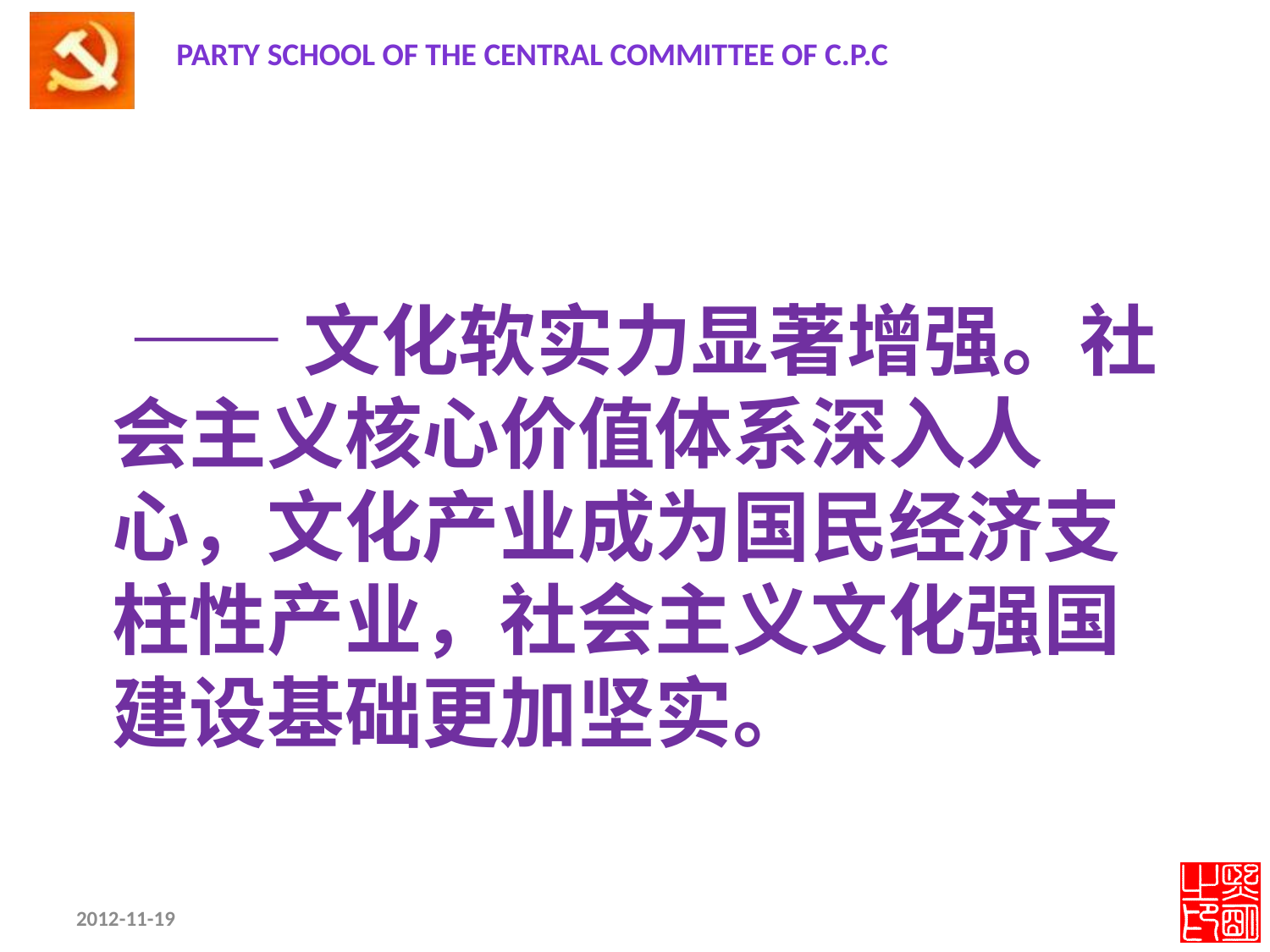

#
 ——文化软实力显著增强。社会主义核心价值体系深入人心，文化产业成为国民经济支柱性产业，社会主义文化强国建设基础更加坚实。

2012-11-19